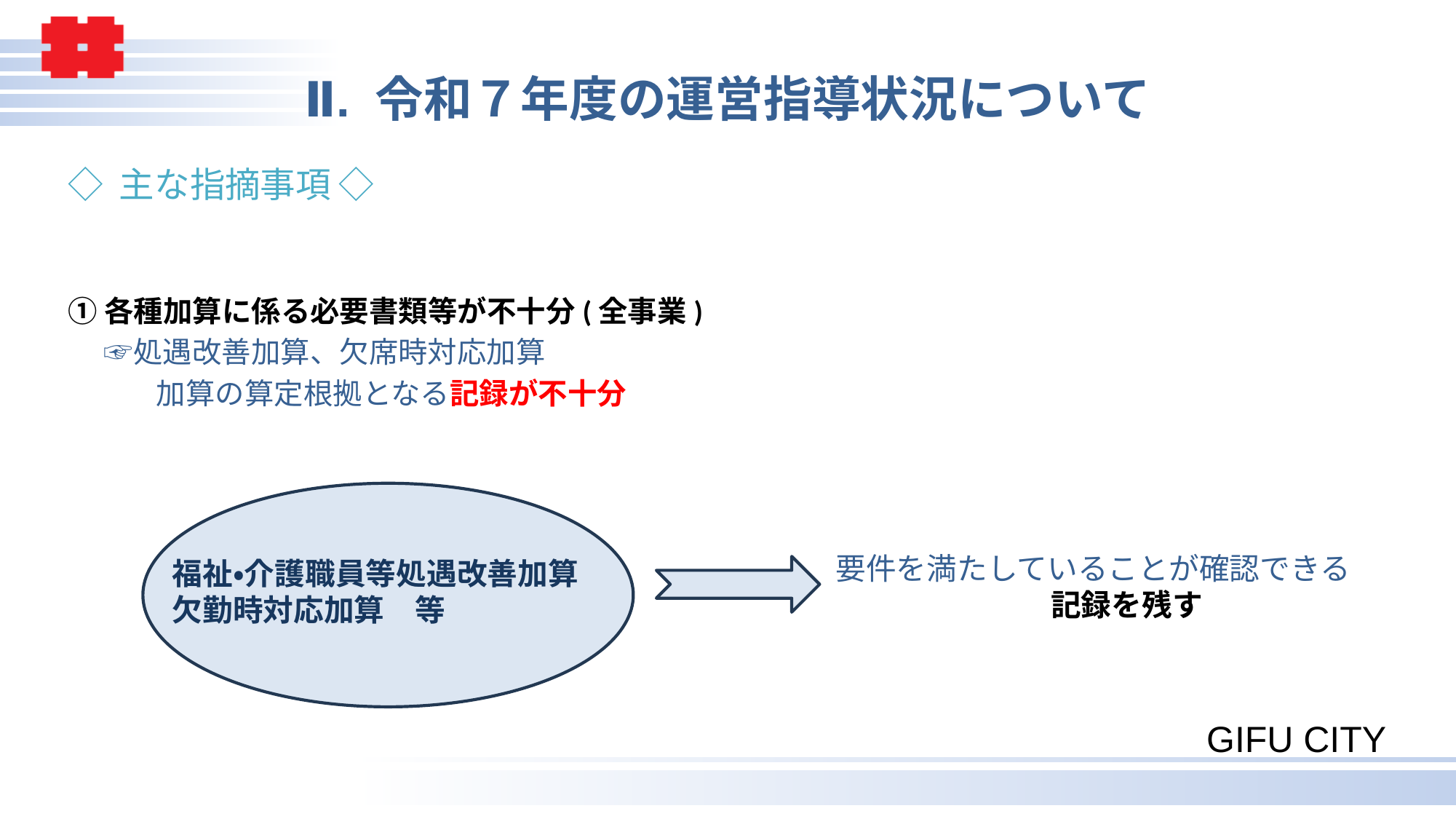

# Ⅱ. 令和７年度の運営指導状況について
◇ 主な指摘事項 ◇

①各種加算に係る必要書類等が不十分(全事業)
　 ☞処遇改善加算、欠席時対応加算
　　　加算の算定根拠となる記録が不十分

要件を満たしていることが確認できる
　　　                  記録を残す

福祉・介護職員等処遇改善加算
欠勤時対応加算　等